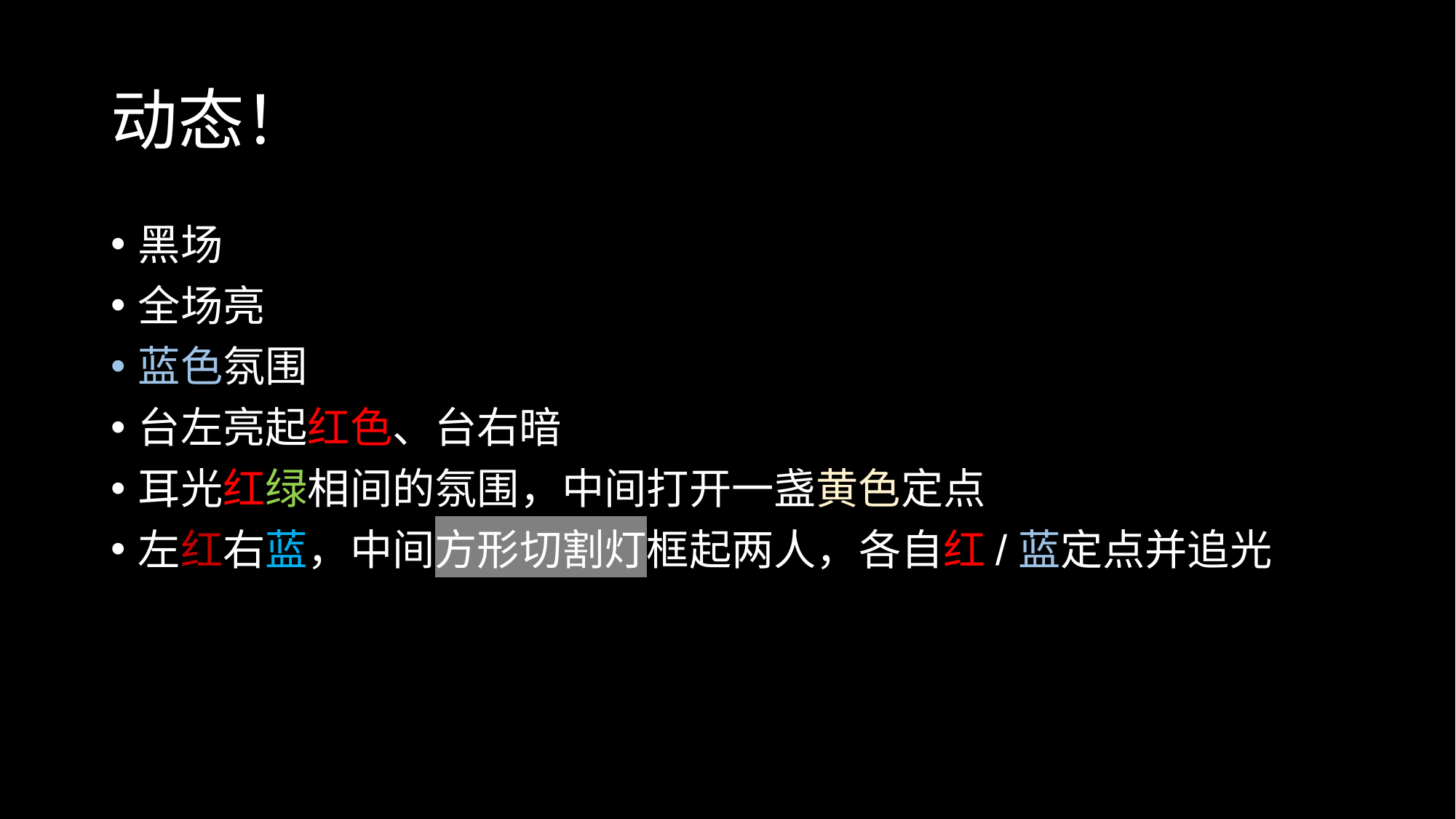

# 动态！
黑场
全场亮
蓝色氛围
台左亮起红色、台右暗
耳光红绿相间的氛围，中间打开一盏黄色定点
左红右蓝，中间方形切割灯框起两人，各自红/蓝定点并追光